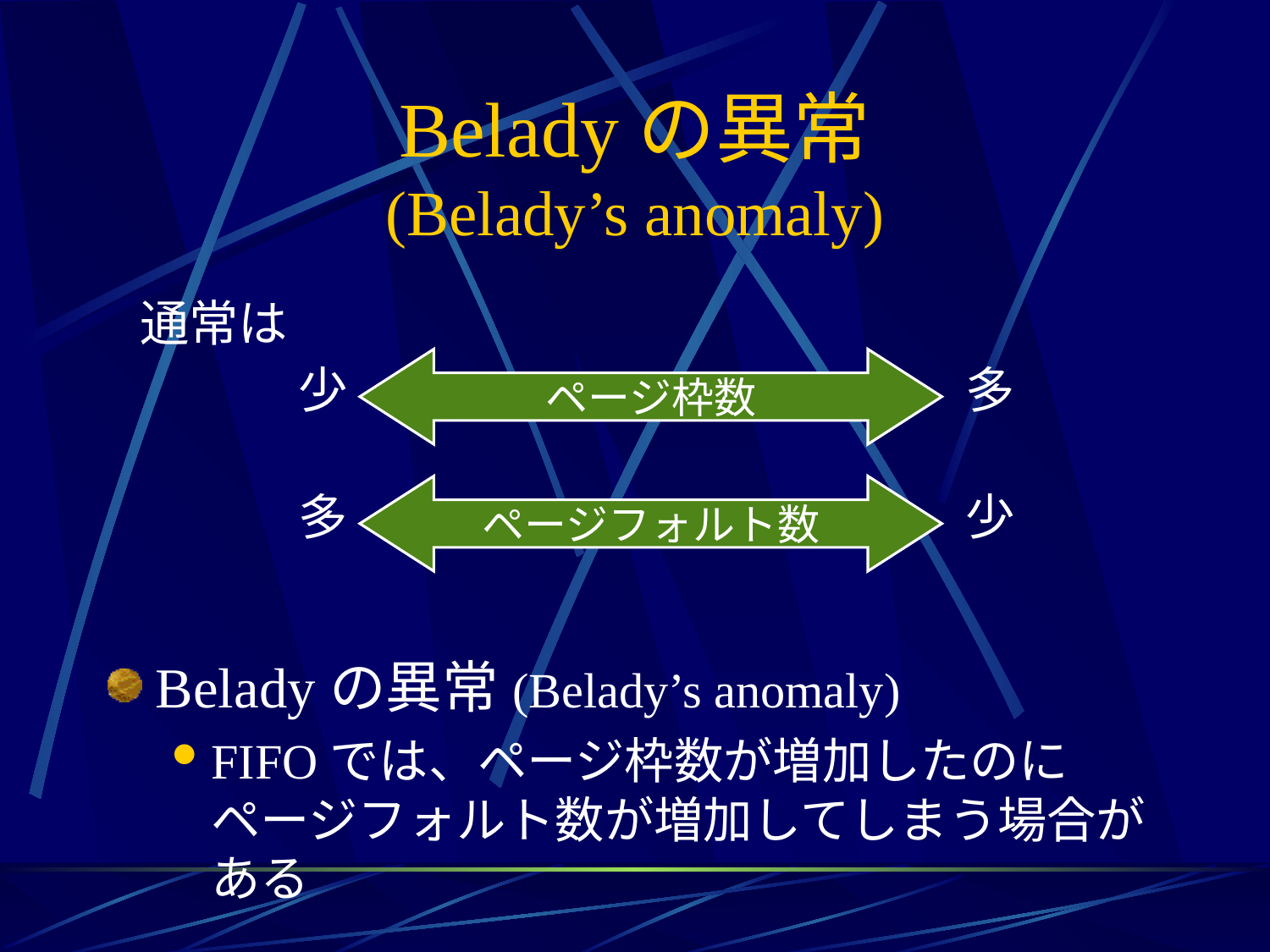

# Beladyの異常 (Belady’s anomaly)
通常は
ページ枠数
少
多
ページフォルト数
多
少
Beladyの異常(Belady’s anomaly)
FIFOでは、ページ枠数が増加したのにページフォルト数が増加してしまう場合がある